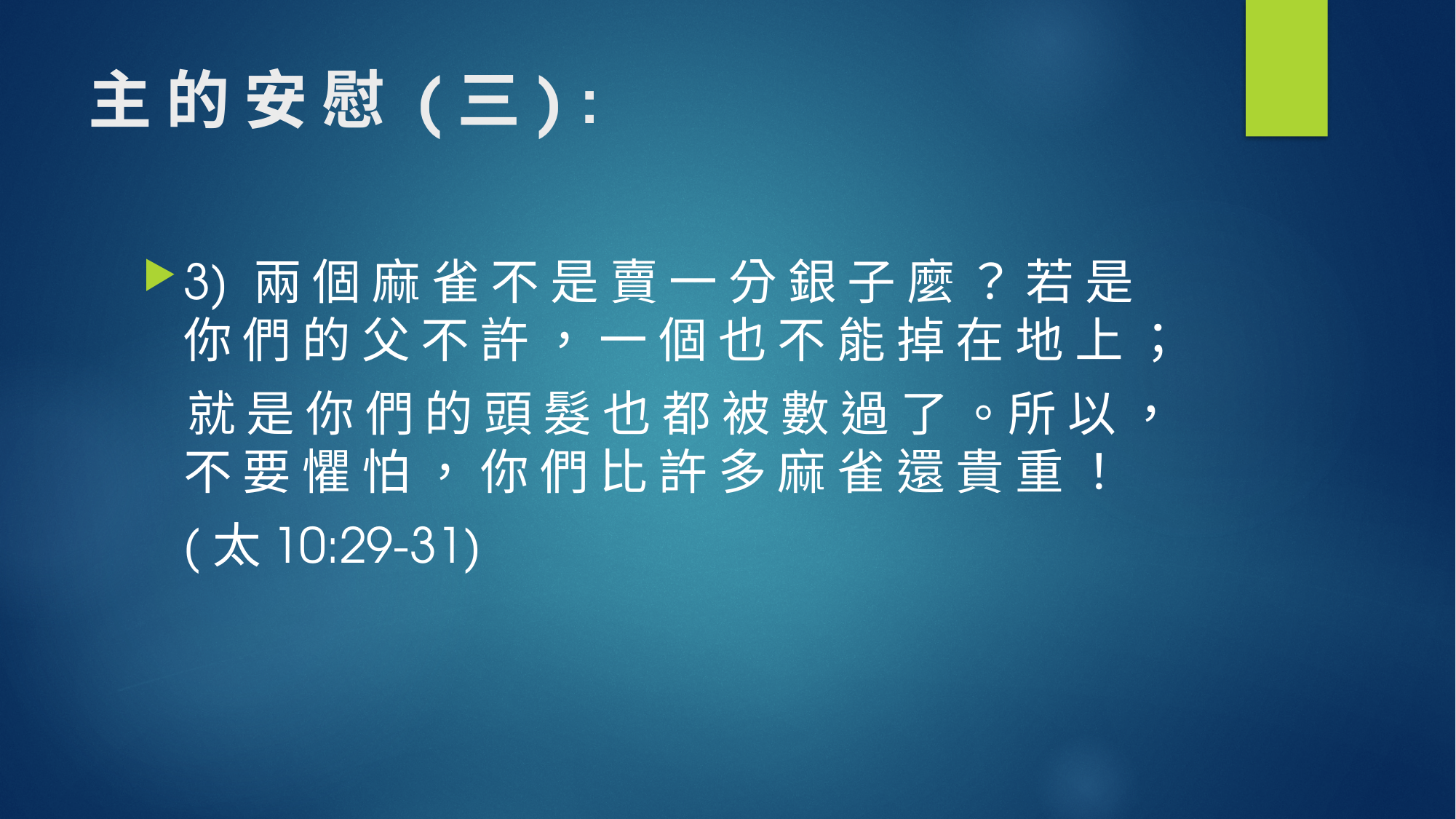

# 主 的 安 慰 (三) :
3) 兩 個 麻 雀 不 是 賣 一 分 銀 子 麼 ？ 若 是 你 們 的 父 不 許 ， 一 個 也 不 能 掉 在 地 上 ；
   就 是 你 們 的 頭 髮 也 都 被 數 過 了 。所 以 ， 不 要 懼 怕 ， 你 們 比 許 多 麻 雀 還 貴 重 ！
   (太10:29-31)